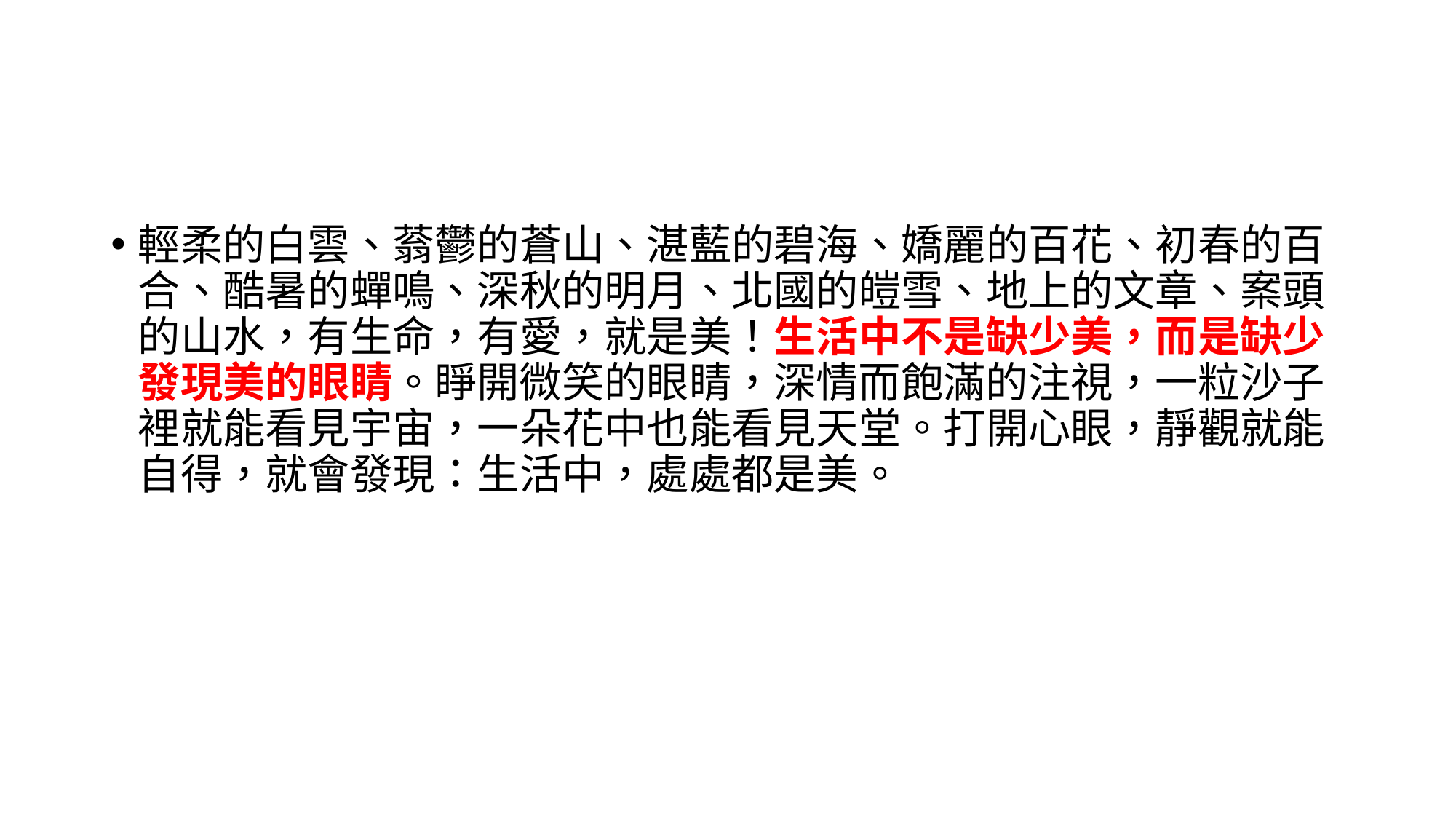

#
輕柔的白雲、蓊鬱的蒼山、湛藍的碧海、嬌麗的百花、初春的百合、酷暑的蟬鳴、深秋的明月、北國的皚雪、地上的文章、案頭的山水，有生命，有愛，就是美！生活中不是缺少美，而是缺少發現美的眼睛。睜開微笑的眼睛，深情而飽滿的注視，一粒沙子裡就能看見宇宙，一朵花中也能看見天堂。打開心眼，靜觀就能自得，就會發現：生活中，處處都是美。